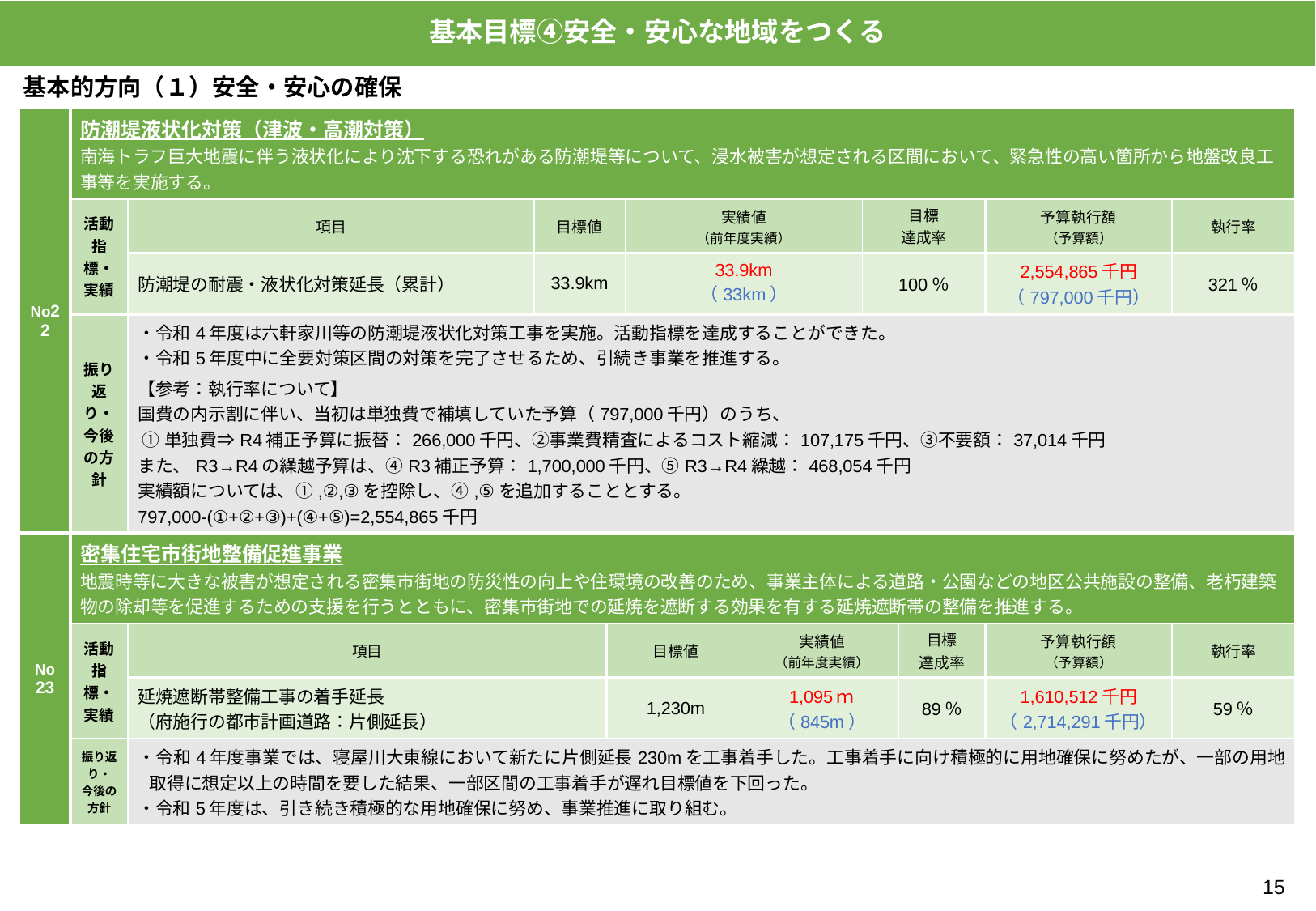

基本目標④安全・安心な地域をつくる
基本的方向（１）安全・安心の確保
| No22 | 防潮堤液状化対策（津波・高潮対策） 南海トラフ巨大地震に伴う液状化により沈下する恐れがある防潮堤等について、浸水被害が想定される区間において、緊急性の高い箇所から地盤改良工事等を実施する。 |  |  |  |  |  |  |  |  |  |
| --- | --- | --- | --- | --- | --- | --- | --- | --- | --- | --- |
|  | 活動指標・実績 | 項目 | 目標値 |  | 実績値 （前年度実績） |  | 目標 達成率 |  | 予算執行額 （予算額） | 執行率 |
|  |  | 防潮堤の耐震・液状化対策延長（累計） | 33.9km |  | 33.9km （33km） |  | 100％ |  | 2,554,865千円 （797,000千円） | 321％ |
|  | 振り返り・今後の方針 | ・令和4年度は六軒家川等の防潮堤液状化対策工事を実施。活動指標を達成することができた。 ・令和5年度中に全要対策区間の対策を完了させるため、引続き事業を推進する。 【参考：執行率について】 国費の内示割に伴い、当初は単独費で補填していた予算（797,000千円）のうち、 ①単独費⇒R4補正予算に振替：266,000千円、②事業費精査によるコスト縮減：107,175千円、③不要額：37,014千円 また、R3→R4の繰越予算は、④R3補正予算：1,700,000千円、⑤R3→R4繰越：468,054千円 実績額については、①,②,③を控除し、④,⑤を追加することとする。 797,000-(①+②+③)+(④+⑤)=2,554,865千円 |  |  |  |  |  |  |  |  |
| No 23 | 密集住宅市街地整備促進事業 地震時等に大きな被害が想定される密集市街地の防災性の向上や住環境の改善のため、事業主体による道路・公園などの地区公共施設の整備、老朽建築物の除却等を促進するための支援を行うとともに、密集市街地での延焼を遮断する効果を有する延焼遮断帯の整備を推進する。 |  |  |  |  |  |  |  |  |  |
|  | 活動指標・実績 | 項目 |  | 目標値 |  | 実績値 （前年度実績） |  | 目標 達成率 | 予算執行額 （予算額） | 執行率 |
|  |  | 延焼遮断帯整備工事の着手延長 （府施行の都市計画道路：片側延長） |  | 1,230m |  | 1,095ｍ （845m） |  | 89％ | 1,610,512千円 （2,714,291千円） | 59％ |
|  | 振り返り・ 今後の方針 | ・令和4年度事業では、寝屋川大東線において新たに片側延長230mを工事着手した。工事着手に向け積極的に用地確保に努めたが、一部の用地取得に想定以上の時間を要した結果、一部区間の工事着手が遅れ目標値を下回った。 ・令和5年度は、引き続き積極的な用地確保に努め、事業推進に取り組む。 |  |  |  |  |  |  |  |  |
15